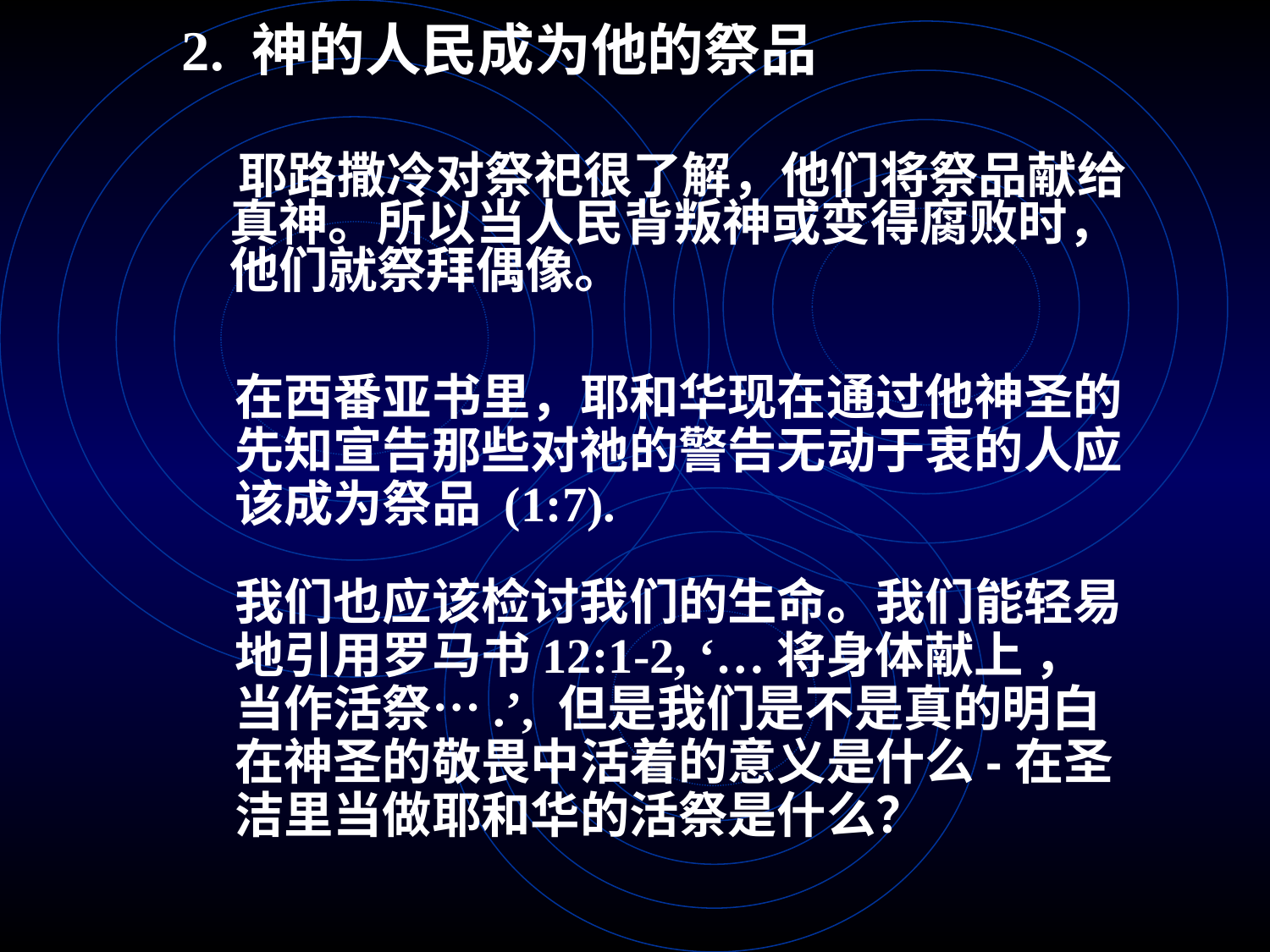

2. 神的人民成为他的祭品

    耶路撒冷对祭祀很了解，他们将祭品献给真神。所以当人民背叛神或变得腐败时，他们就祭拜偶像。
在西番亚书里，耶和华现在通过他神圣的先知宣告那些对祂的警告无动于衷的人应该成为祭品 (1:7).
我们也应该检讨我们的生命。我们能轻易地引用罗马书12:1-2, ‘…将身体献上 ，当作活祭….’, 但是我们是不是真的明白在神圣的敬畏中活着的意义是什么-在圣洁里当做耶和华的活祭是什么？